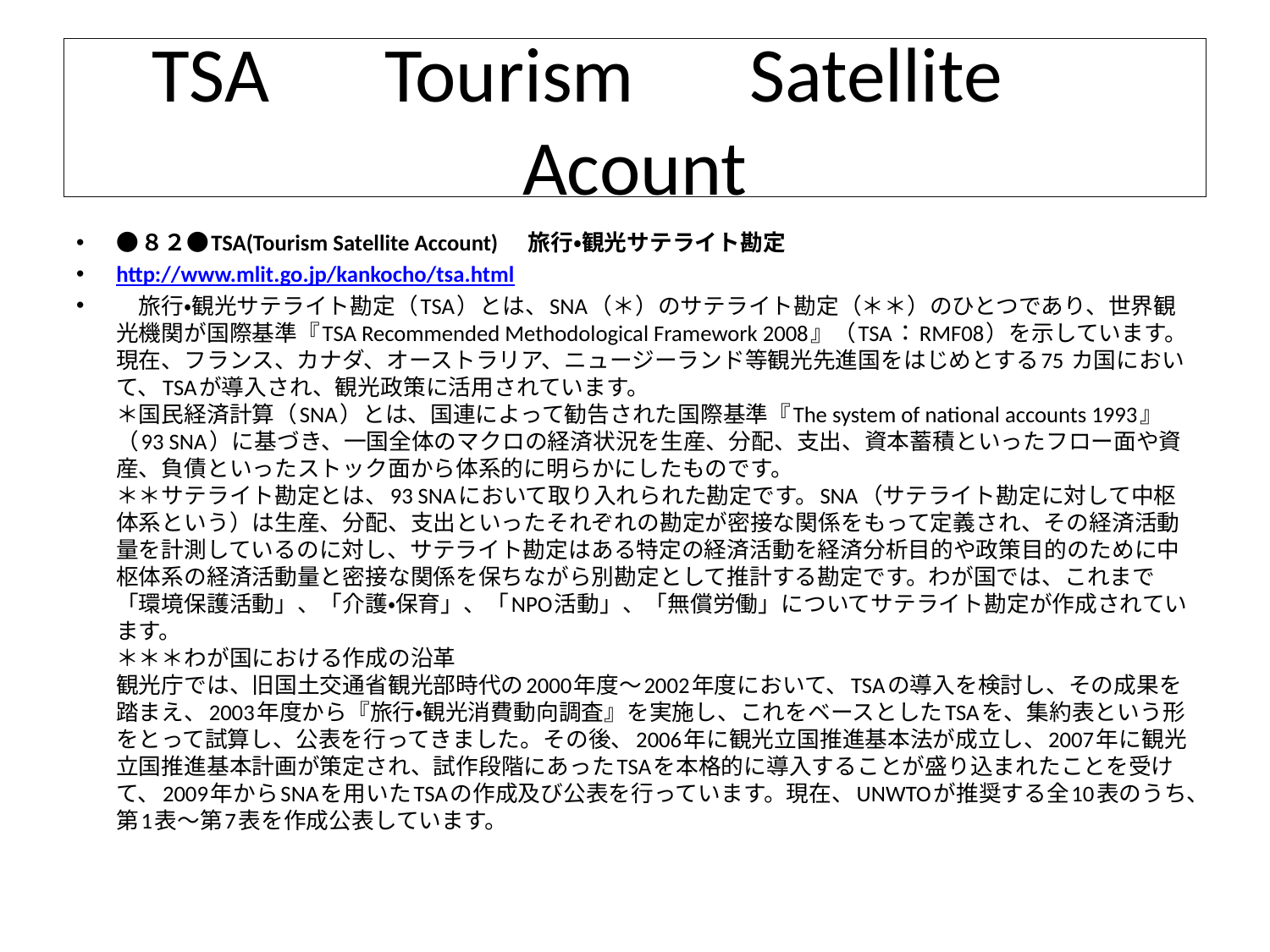

# TSA　Tourism　Satellite　Acount
●８２●TSA(Tourism Satellite Account)　 旅行・観光サテライト勘定
http://www.mlit.go.jp/kankocho/tsa.html
　旅行・観光サテライト勘定（TSA）とは、SNA（＊）のサテライト勘定（＊＊）のひとつであり、世界観光機関が国際基準『TSA Recommended Methodological Framework 2008』（TSA：RMF08）を示しています。現在、フランス、カナダ、オーストラリア、ニュージーランド等観光先進国をはじめとする75 カ国において、TSAが導入され、観光政策に活用されています。
＊国民経済計算（SNA）とは、国連によって勧告された国際基準『The system of national accounts 1993』（93 SNA）に基づき、一国全体のマクロの経済状況を生産、分配、支出、資本蓄積といったフロー面や資産、負債といったストック面から体系的に明らかにしたものです。
＊＊サテライト勘定とは、93 SNAにおいて取り入れられた勘定です。SNA（サテライト勘定に対して中枢体系という）は生産、分配、支出といったそれぞれの勘定が密接な関係をもって定義され、その経済活動量を計測しているのに対し、サテライト勘定はある特定の経済活動を経済分析目的や政策目的のために中枢体系の経済活動量と密接な関係を保ちながら別勘定として推計する勘定です。わが国では、これまで「環境保護活動」、「介護・保育」、「NPO活動」、「無償労働」についてサテライト勘定が作成されています。
＊＊＊わが国における作成の沿革
観光庁では、旧国土交通省観光部時代の2000年度～2002年度において、TSAの導入を検討し、その成果を踏まえ、2003年度から『旅行・観光消費動向調査』を実施し、これをベースとしたTSAを、集約表という形をとって試算し、公表を行ってきました。その後、2006年に観光立国推進基本法が成立し、2007年に観光立国推進基本計画が策定され、試作段階にあったTSAを本格的に導入することが盛り込まれたことを受けて、2009年からSNAを用いたTSAの作成及び公表を行っています。現在、UNWTOが推奨する全10表のうち、第1表～第7表を作成公表しています。